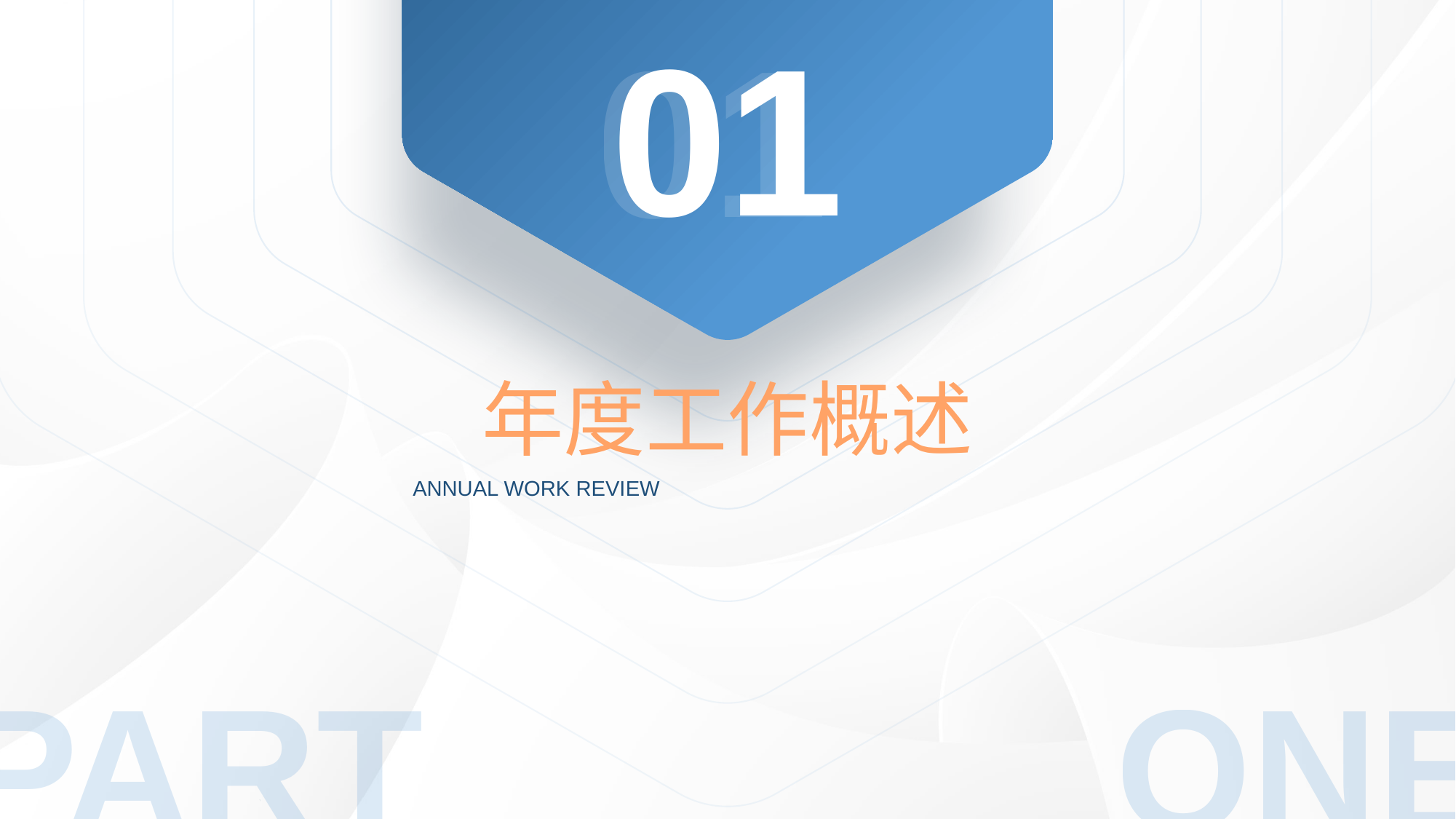

01
01
年度工作概述
ANNUAL WORK REVIEW
PART
ONE